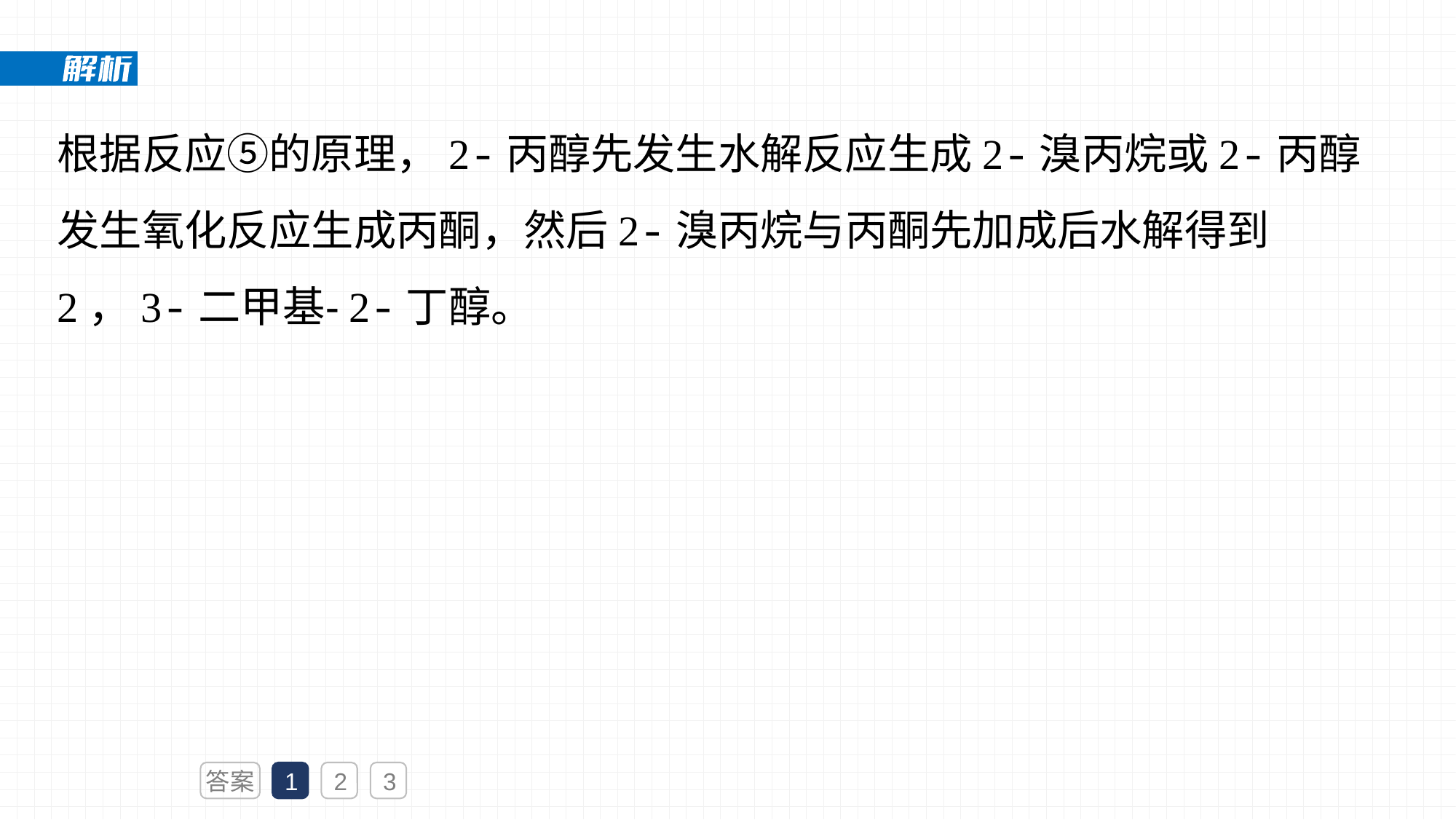

根据反应⑤的原理，2⁃丙醇先发生水解反应生成2⁃溴丙烷或2⁃丙醇发生氧化反应生成丙酮，然后2⁃溴丙烷与丙酮先加成后水解得到2，3⁃二甲基⁃2⁃丁醇。
答案
1
2
3